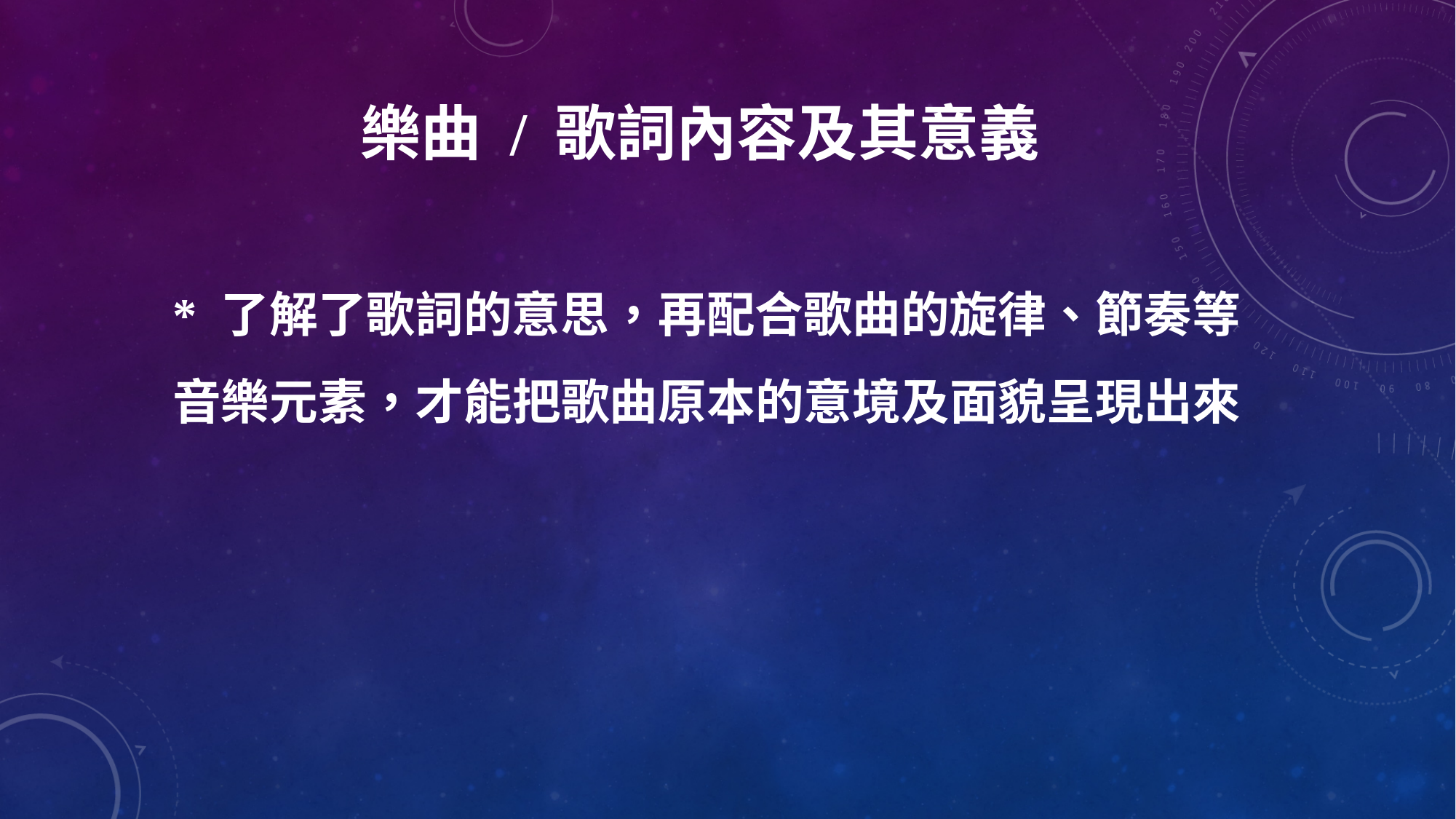

# 樂曲 / 歌詞內容及其意義
* 了解了歌詞的意思，再配合歌曲的旋律、節奏等音樂元素，才能把歌曲原本的意境及面貌呈現出來